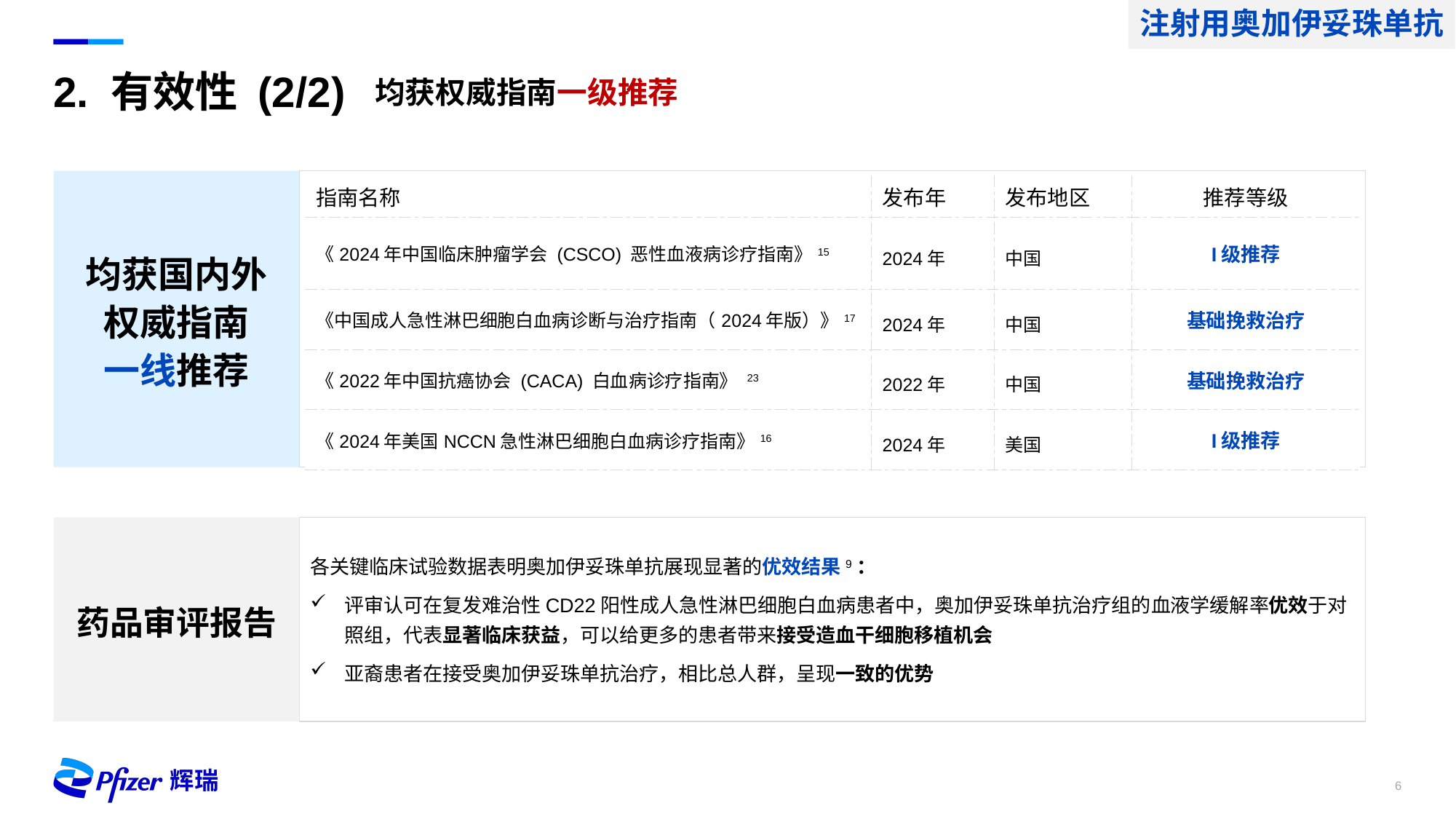

注射用奥加伊妥珠单抗
# 2. 有效性 (2/2)
均获权威指南一级推荐
均获国内外
权威指南
一线推荐

| 指南名称 | 发布年 | 发布地区 | 推荐等级 |
| --- | --- | --- | --- |
| 《2024年中国临床肿瘤学会 (CSCO) 恶性血液病诊疗指南》15 | 2024年 | 中国 | I级推荐 |
| 《中国成人急性淋巴细胞白血病诊断与治疗指南（2024年版）》17 | 2024年 | 中国 | 基础挽救治疗 |
| 《2022年中国抗癌协会 (CACA) 白血病诊疗指南》 23 | 2022年 | 中国 | 基础挽救治疗 |
| 《2024年美国NCCN急性淋巴细胞白血病诊疗指南》16 | 2024年 | 美国 | I级推荐 |
药品审评报告
各关键临床试验数据表明奥加伊妥珠单抗展现显著的优效结果9：
评审认可在复发难治性CD22阳性成人急性淋巴细胞白血病患者中，奥加伊妥珠单抗治疗组的血液学缓解率优效于对照组，代表显著临床获益，可以给更多的患者带来接受造血干细胞移植机会
亚裔患者在接受奥加伊妥珠单抗治疗，相比总人群，呈现一致的优势